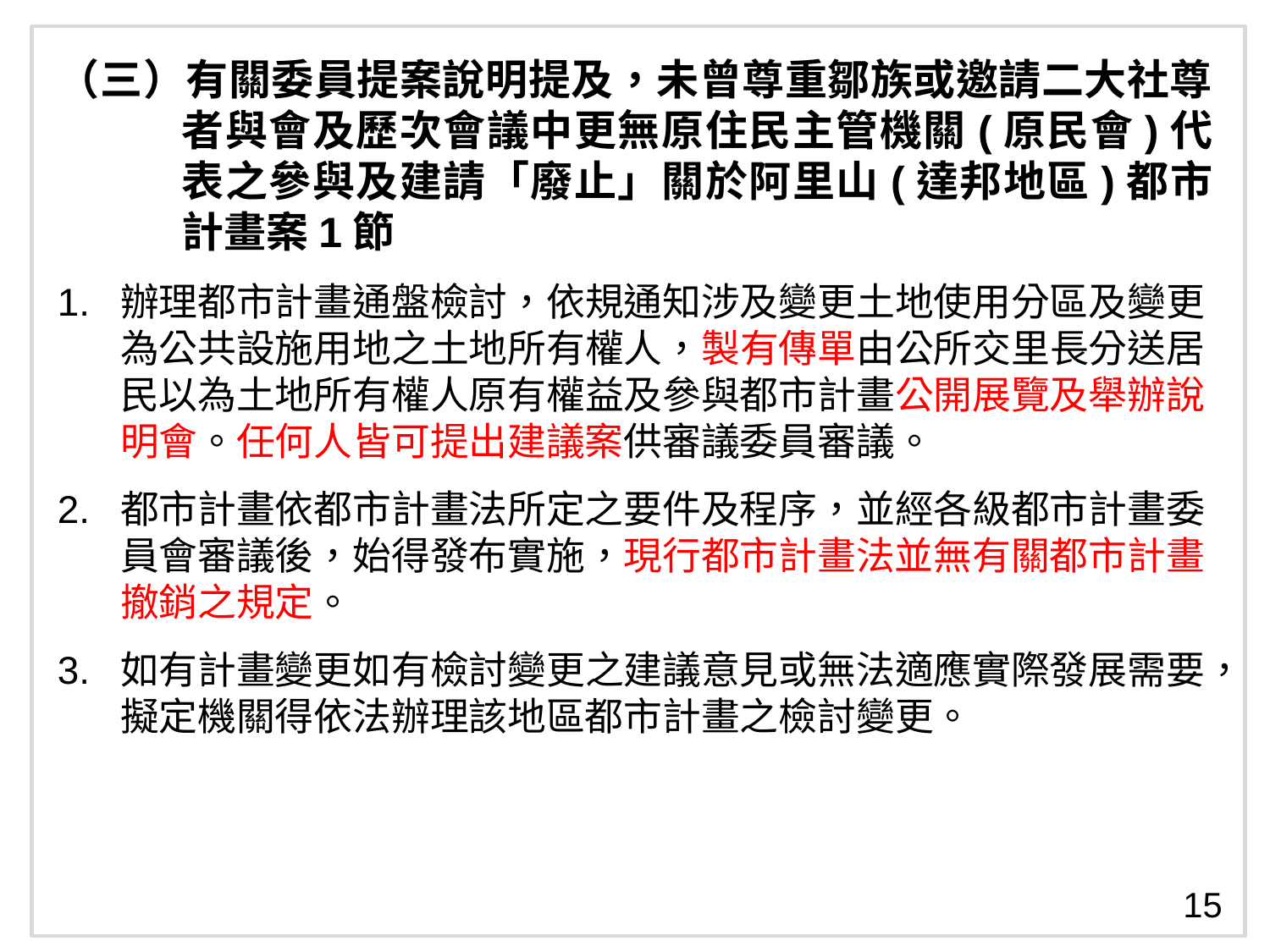

（三）有關委員提案說明提及，未曾尊重鄒族或邀請二大社尊者與會及歷次會議中更無原住民主管機關(原民會)代表之參與及建請「廢止」關於阿里山(達邦地區)都市計畫案1節
辦理都市計畫通盤檢討，依規通知涉及變更土地使用分區及變更為公共設施用地之土地所有權人，製有傳單由公所交里長分送居民以為土地所有權人原有權益及參與都市計畫公開展覽及舉辦說明會。任何人皆可提出建議案供審議委員審議。
都市計畫依都市計畫法所定之要件及程序，並經各級都市計畫委員會審議後，始得發布實施，現行都市計畫法並無有關都市計畫撤銷之規定。
如有計畫變更如有檢討變更之建議意見或無法適應實際發展需要，擬定機關得依法辦理該地區都市計畫之檢討變更。
15